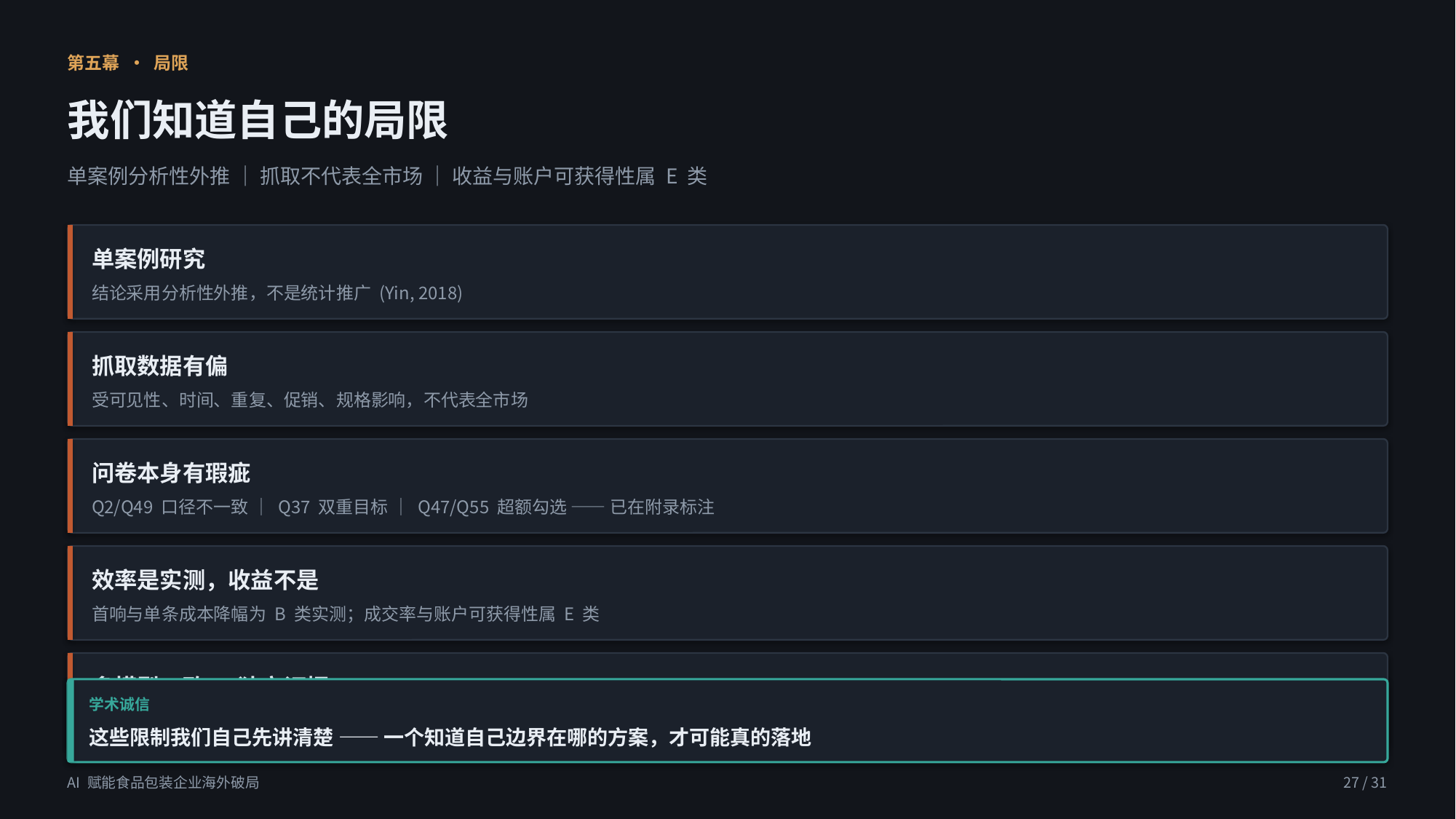

第五幕 · 局限
我们知道自己的局限
单案例分析性外推 ｜ 抓取不代表全市场 ｜ 收益与账户可获得性属 E 类

单案例研究
结论采用分析性外推，不是统计推广 (Yin, 2018)

抓取数据有偏
受可见性、时间、重复、促销、规格影响，不代表全市场

问卷本身有瑕疵
Q2/Q49 口径不一致 ｜ Q37 双重目标 ｜ Q47/Q55 超额勾选 —— 已在附录标注

效率是实测，收益不是
首响与单条成本降幅为 B 类实测；成交率与账户可获得性属 E 类

多模型一致 ≠ 独立证据

学术诚信
AI 产出一律人工核对一级来源；12 模型评测未显著 ≠ 等效
这些限制我们自己先讲清楚 —— 一个知道自己边界在哪的方案，才可能真的落地
AI 赋能食品包装企业海外破局
27 / 31